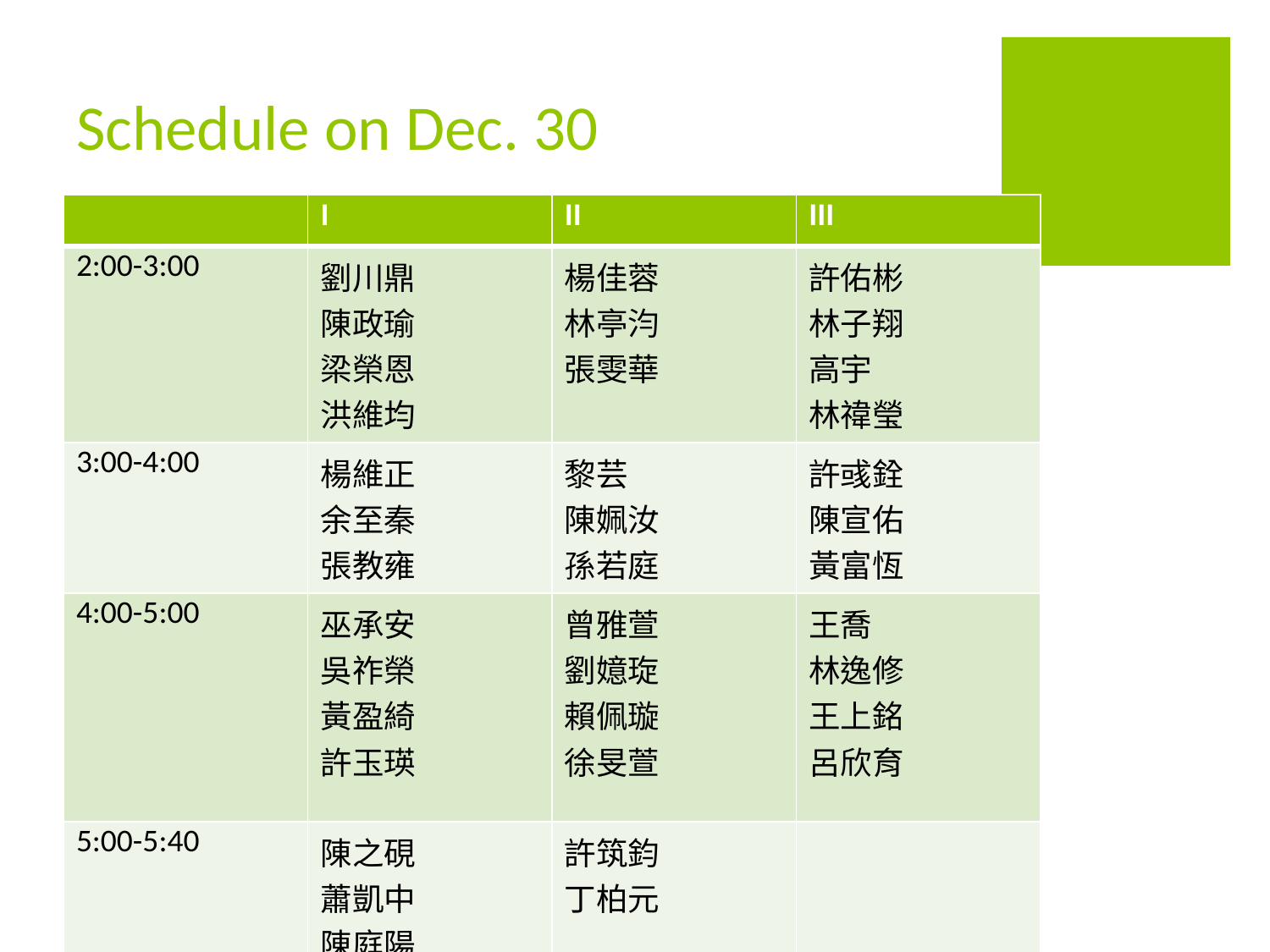

# Schedule on Dec. 30
|  | I | II | III |
| --- | --- | --- | --- |
| 2:00-3:00 | 劉川鼎 陳政瑜 梁榮恩 洪維均 | 楊佳蓉 林亭汮 張雯華 | 許佑彬 林子翔 高宇 林禕瑩 |
| 3:00-4:00 | 楊維正 余至秦 張教雍 | 黎芸 陳姵汝 孫若庭 | 許彧銓 陳宣佑 黃富恆 |
| 4:00-5:00 | 巫承安 吳祚榮 黃盈綺 許玉瑛 | 曾雅萱 劉嬑琁 賴佩璇 徐旻萱 | 王喬 林逸修 王上銘 呂欣育 |
| 5:00-5:40 | 陳之硯 蕭凱中 陳庭陽 陳怡均 | 許筑鈞 丁柏元 |  |